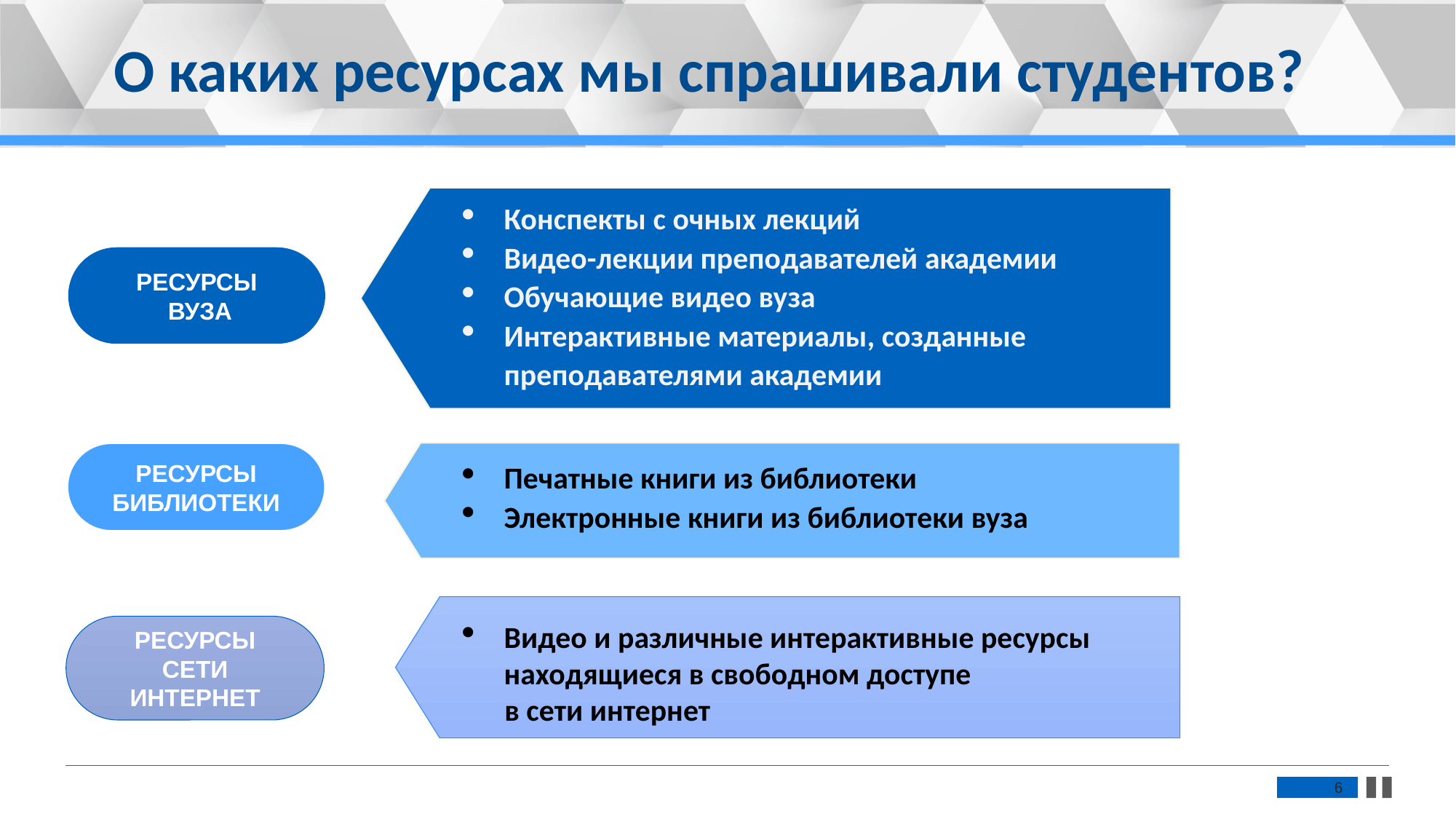

更多精品PPT模板下载：https://shop162430736.taobao.com
О каких ресурсах мы спрашивали студентов?

Конспекты с очных лекций
Видео-лекции преподавателей академии
Обучающие видео вуза
Интерактивные материалы, созданные преподавателями академии
РЕСУРСЫ
 ВУЗА
РЕСУРСЫ
БИБЛИОТЕКИ

Печатные книги из библиотеки
Электронные книги из библиотеки вуза

Видео и различные интерактивные ресурсы находящиеся в свободном доступе
      в сети интернет
РЕСУРСЫ
 СЕТИ
ИНТЕРНЕТ
6